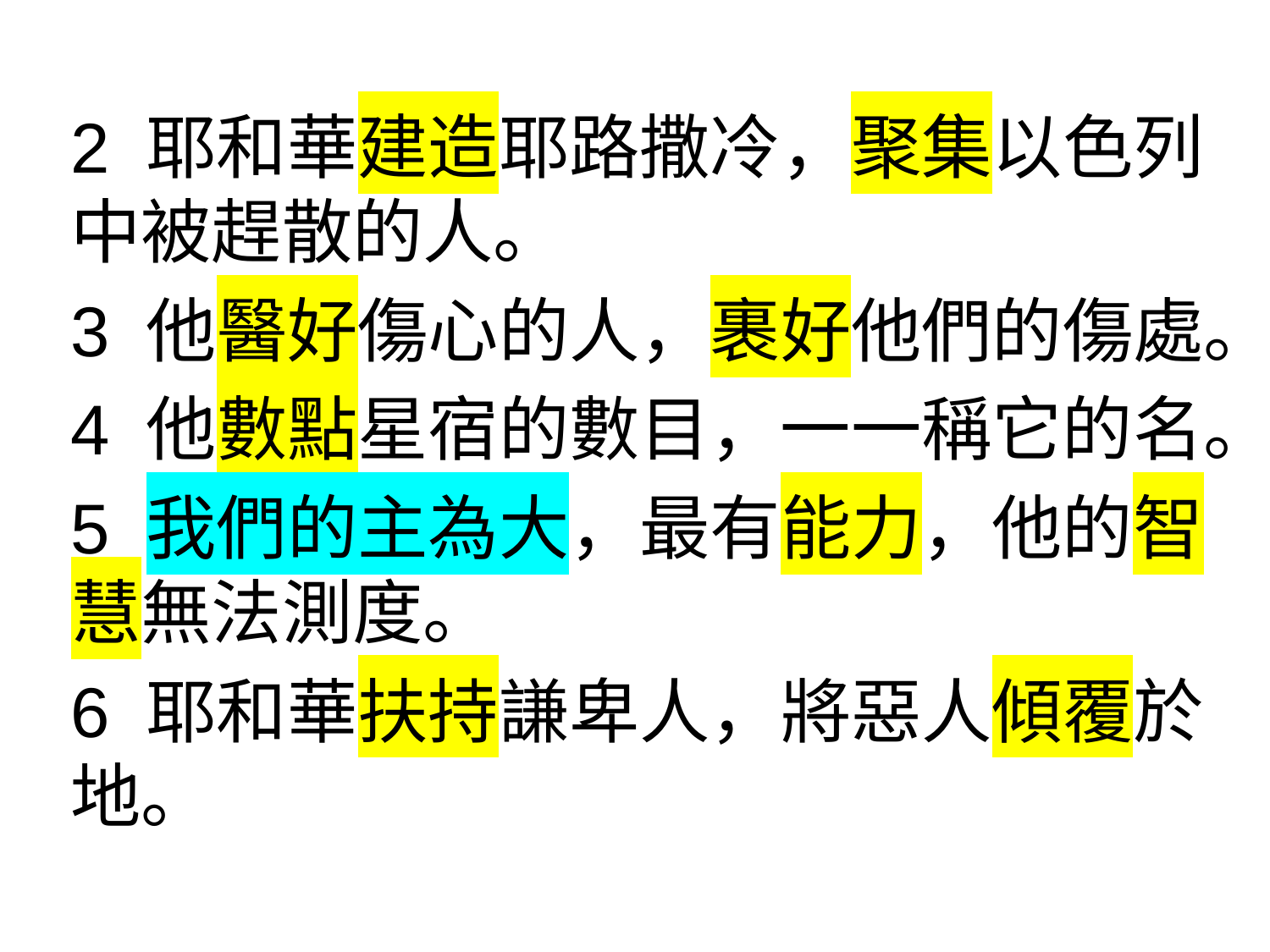

#
2 耶和華建造耶路撒冷，聚集以色列中被趕散的人。
3 他醫好傷心的人，裹好他們的傷處。
4 他數點星宿的數目，一一稱它的名。
5 我們的主為大，最有能力，他的智慧無法測度。
6 耶和華扶持謙卑人，將惡人傾覆於地。